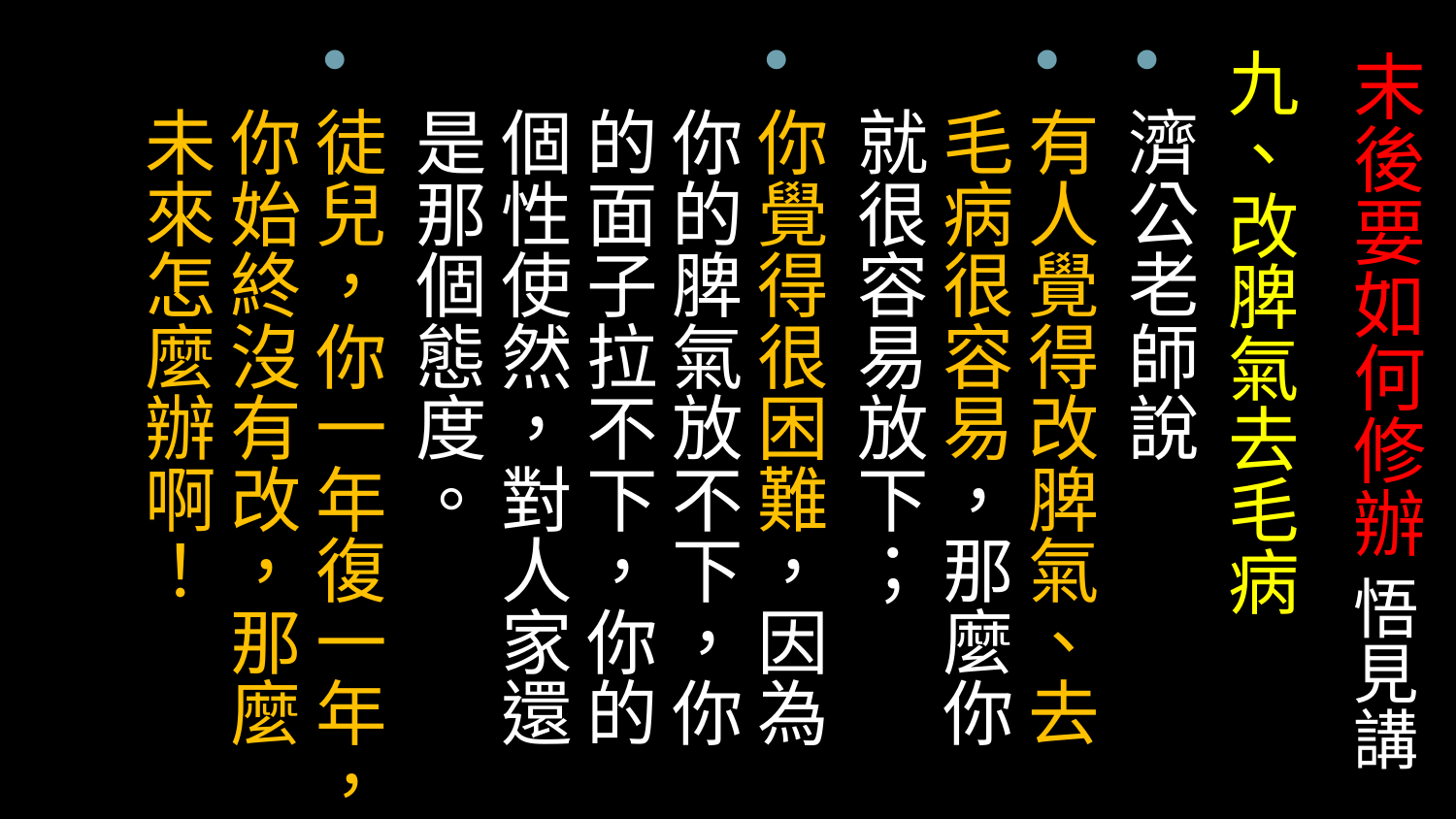

九、改脾氣去毛病
濟公老師說
有人覺得改脾氣、去毛病很容易，那麼你就很容易放下；
你覺得很困難，因為你的脾氣放不下，你的面子拉不下，你的個性使然，對人家還是那個態度。
徒兒，你一年復一年，你始終沒有改，那麼未來怎麼辦啊！

# 末後要如何修辦 悟見講